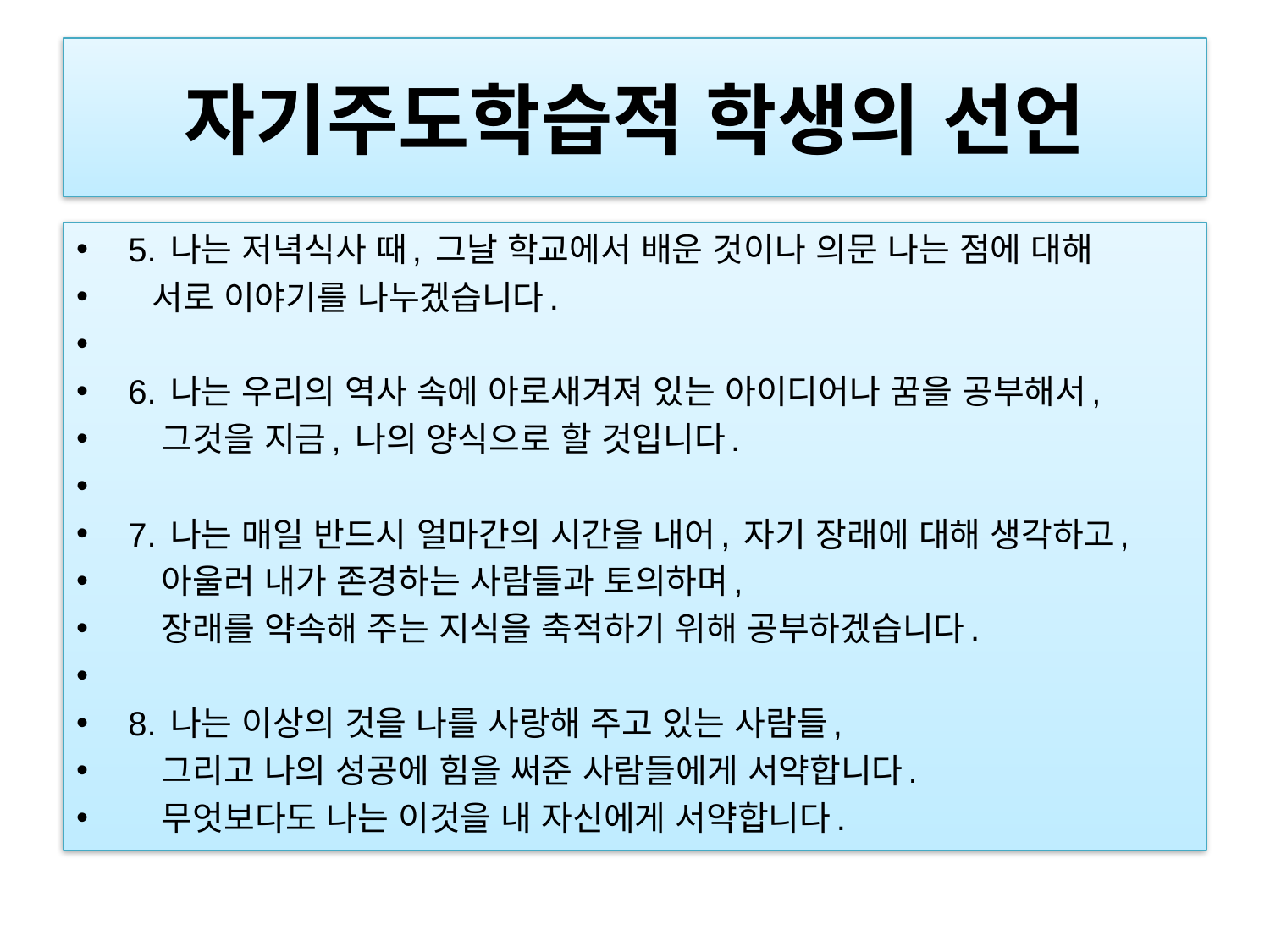

# 자기주도학습적 학생의 선언
5. 나는 저녁식사 때, 그날 학교에서 배운 것이나 의문 나는 점에 대해
  서로 이야기를 나누겠습니다.

6. 나는 우리의 역사 속에 아로새겨져 있는 아이디어나 꿈을 공부해서,
   그것을 지금, 나의 양식으로 할 것입니다.

7. 나는 매일 반드시 얼마간의 시간을 내어, 자기 장래에 대해 생각하고,
   아울러 내가 존경하는 사람들과 토의하며,
   장래를 약속해 주는 지식을 축적하기 위해 공부하겠습니다.

8. 나는 이상의 것을 나를 사랑해 주고 있는 사람들,
   그리고 나의 성공에 힘을 써준 사람들에게 서약합니다.
   무엇보다도 나는 이것을 내 자신에게 서약합니다.